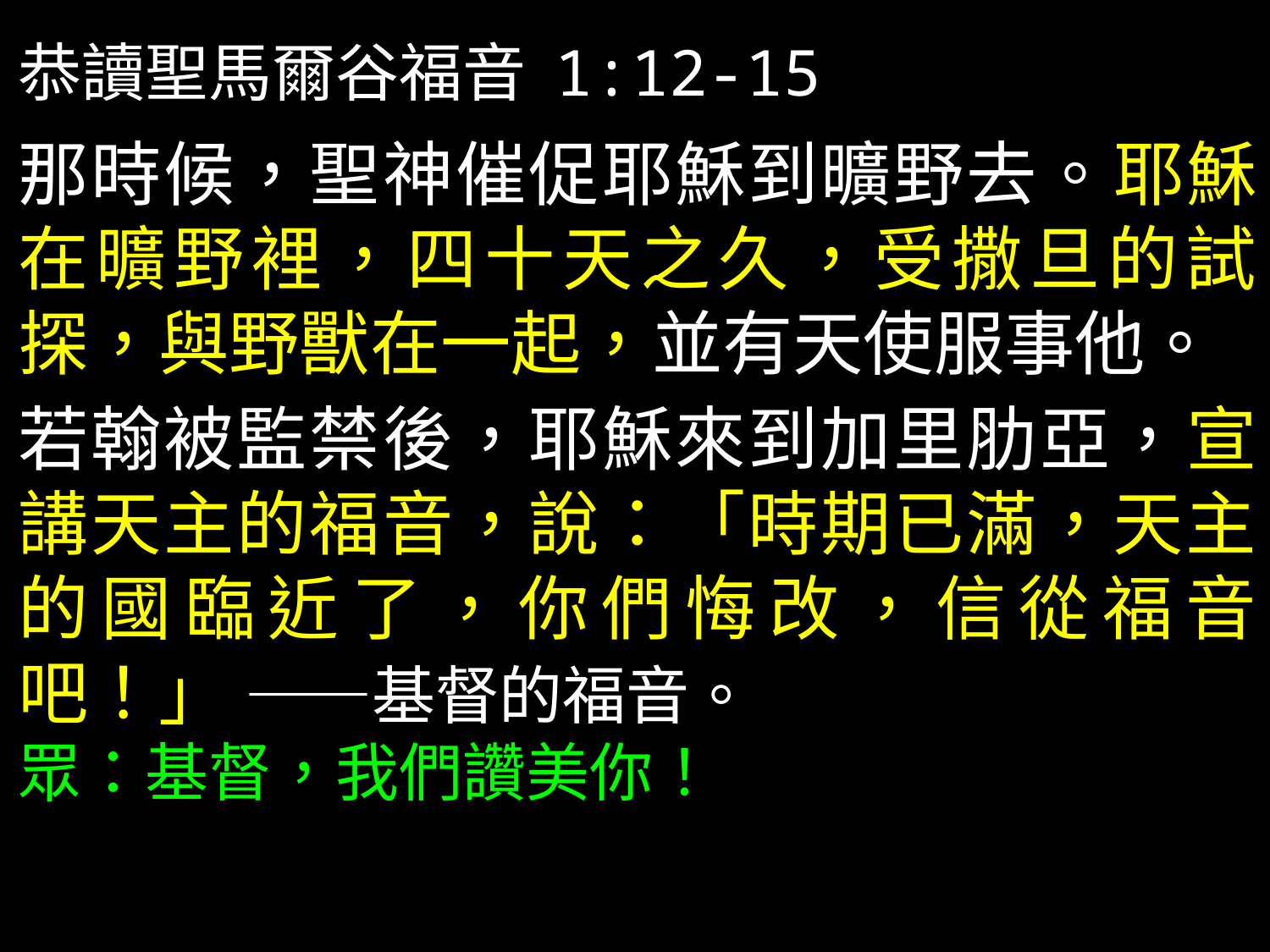

恭讀聖馬爾谷福音 1:12-15
那時候，聖神催促耶穌到曠野去。耶穌在曠野裡，四十天之久，受撒旦的試探，與野獸在一起，並有天使服事他。
若翰被監禁後，耶穌來到加里肋亞，宣講天主的福音，說：「時期已滿，天主的國臨近了，你們悔改，信從福音吧！」 ——基督的福音。
眾：基督，我們讚美你！